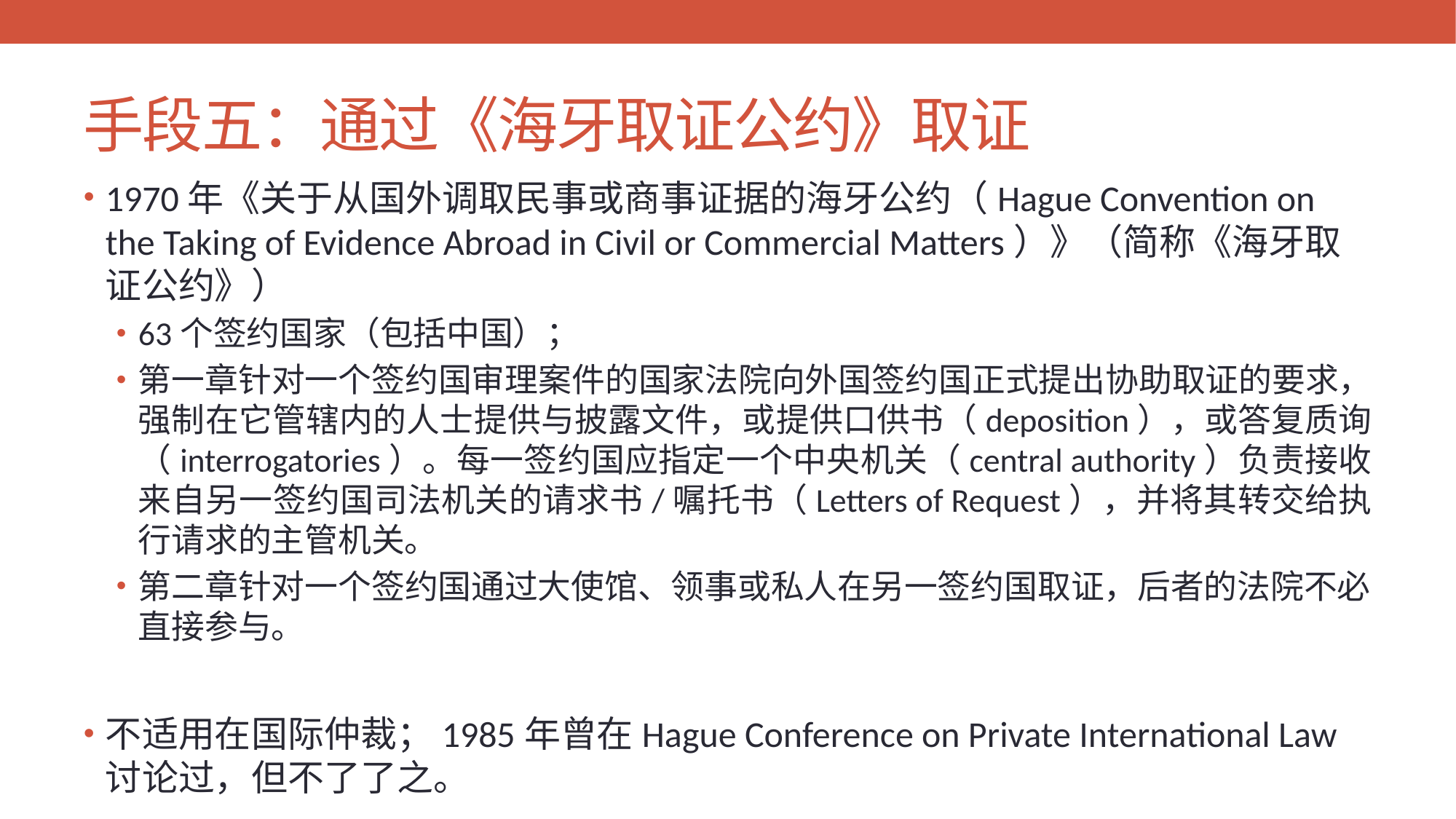

# 手段五：通过《海牙取证公约》取证
1970年《关于从国外调取民事或商事证据的海牙公约（Hague Convention on the Taking of Evidence Abroad in Civil or Commercial Matters）》（简称《海牙取证公约》）
63个签约国家（包括中国）；
第一章针对一个签约国审理案件的国家法院向外国签约国正式提出协助取证的要求，强制在它管辖内的人士提供与披露文件，或提供口供书（deposition），或答复质询（interrogatories）。每一签约国应指定一个中央机关（central authority）负责接收来自另一签约国司法机关的请求书/嘱托书（Letters of Request），并将其转交给执行请求的主管机关。
第二章针对一个签约国通过大使馆、领事或私人在另一签约国取证，后者的法院不必直接参与。

不适用在国际仲裁；1985年曾在Hague Conference on Private International Law讨论过，但不了了之。